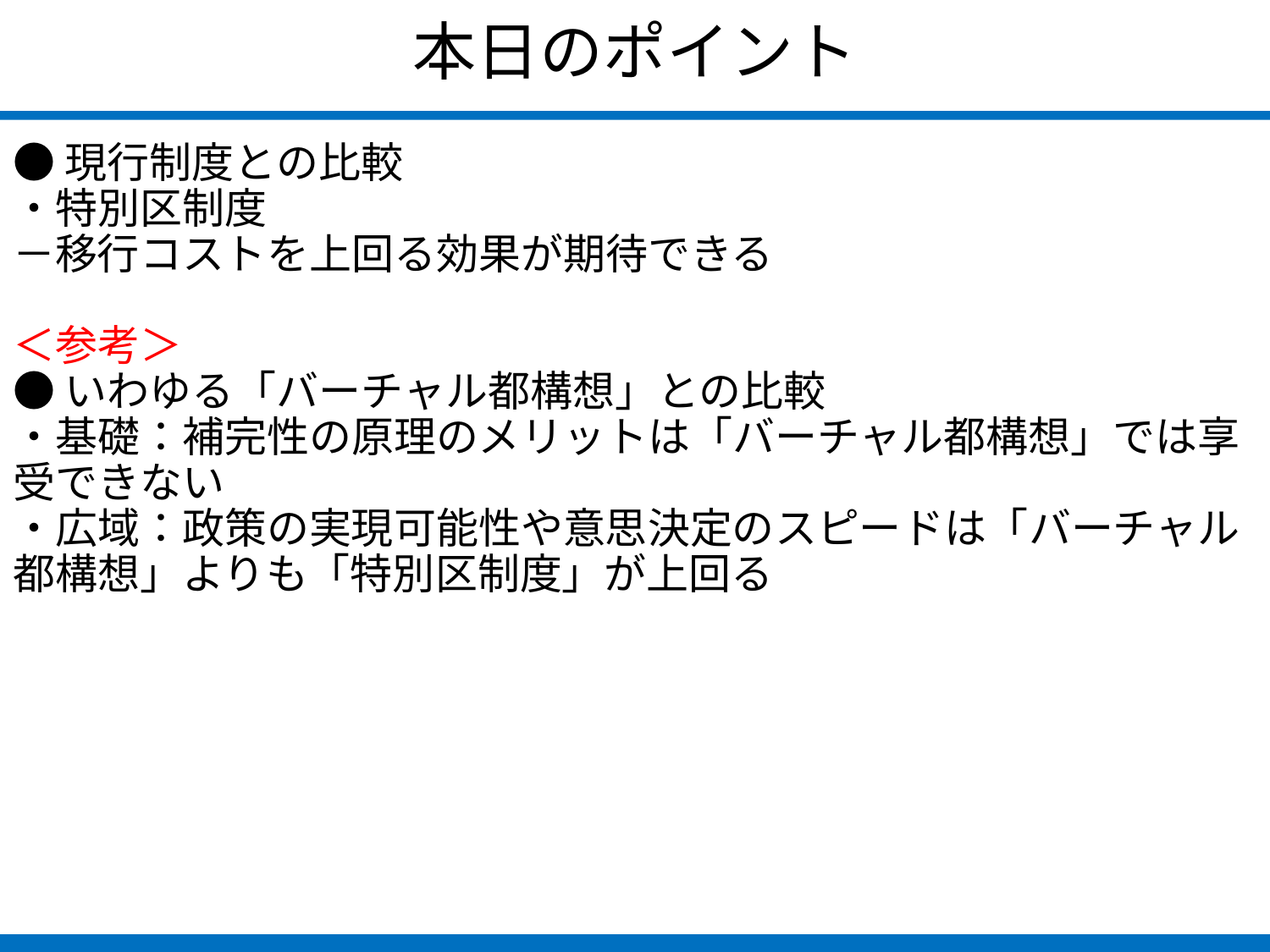

本日のポイント

●現行制度との比較
・特別区制度
－移行コストを上回る効果が期待できる

＜参考＞
●いわゆる「バーチャル都構想」との比較
・基礎：補完性の原理のメリットは「バーチャル都構想」では享受できない
・広域：政策の実現可能性や意思決定のスピードは「バーチャル都構想」よりも「特別区制度」が上回る